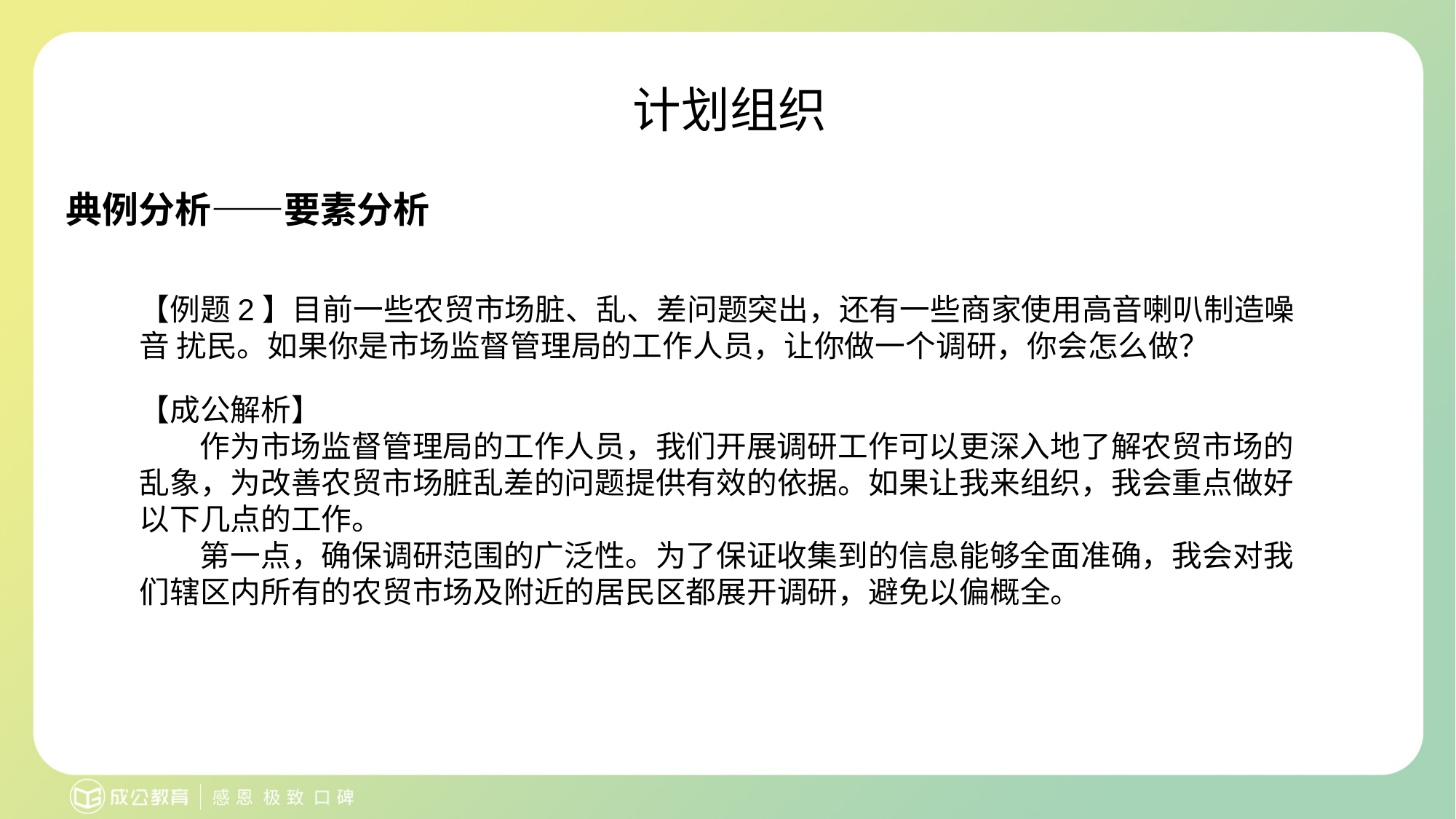

计划组织
典例分析——要素分析
【例题2】目前一些农贸市场脏、乱、差问题突出，还有一些商家使用高音喇叭制造噪音 扰民。如果你是市场监督管理局的工作人员，让你做一个调研，你会怎么做？
【成公解析】
作为市场监督管理局的工作人员，我们开展调研工作可以更深入地了解农贸市场的 乱象，为改善农贸市场脏乱差的问题提供有效的依据。如果让我来组织，我会重点做好 以下几点的工作。
第一点，确保调研范围的广泛性。为了保证收集到的信息能够全面准确，我会对我 们辖区内所有的农贸市场及附近的居民区都展开调研，避免以偏概全。